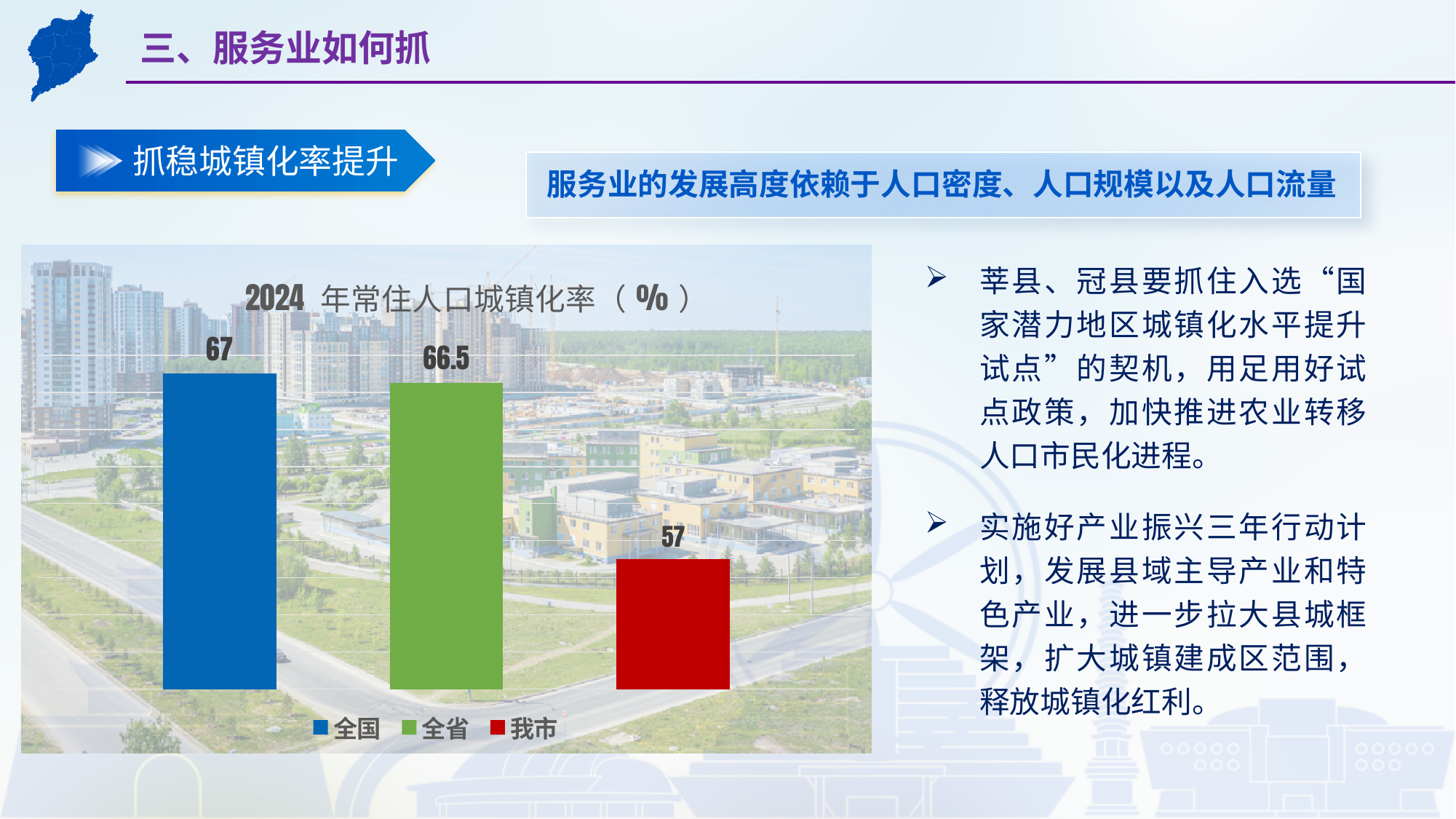

三、服务业如何抓

抓稳城镇化率提升

服务业的发展高度依赖于人口密度、人口规模以及人口流量

### Chart: 2024 年常住人口城镇化率（%）

| Category | 全国 | 全省 | 我市 |
|---|---|---|---|
| 类别 1 | 67.0 | 66.5 | 57.0 |
莘县、冠县要抓住入选“国家潜力地区城镇化水平提升试点”的契机，用足用好试点政策，加快推进农业转移人口市民化进程。
实施好产业振兴三年行动计划，发展县域主导产业和特色产业，进一步拉大县城框架，扩大城镇建成区范围，释放城镇化红利。